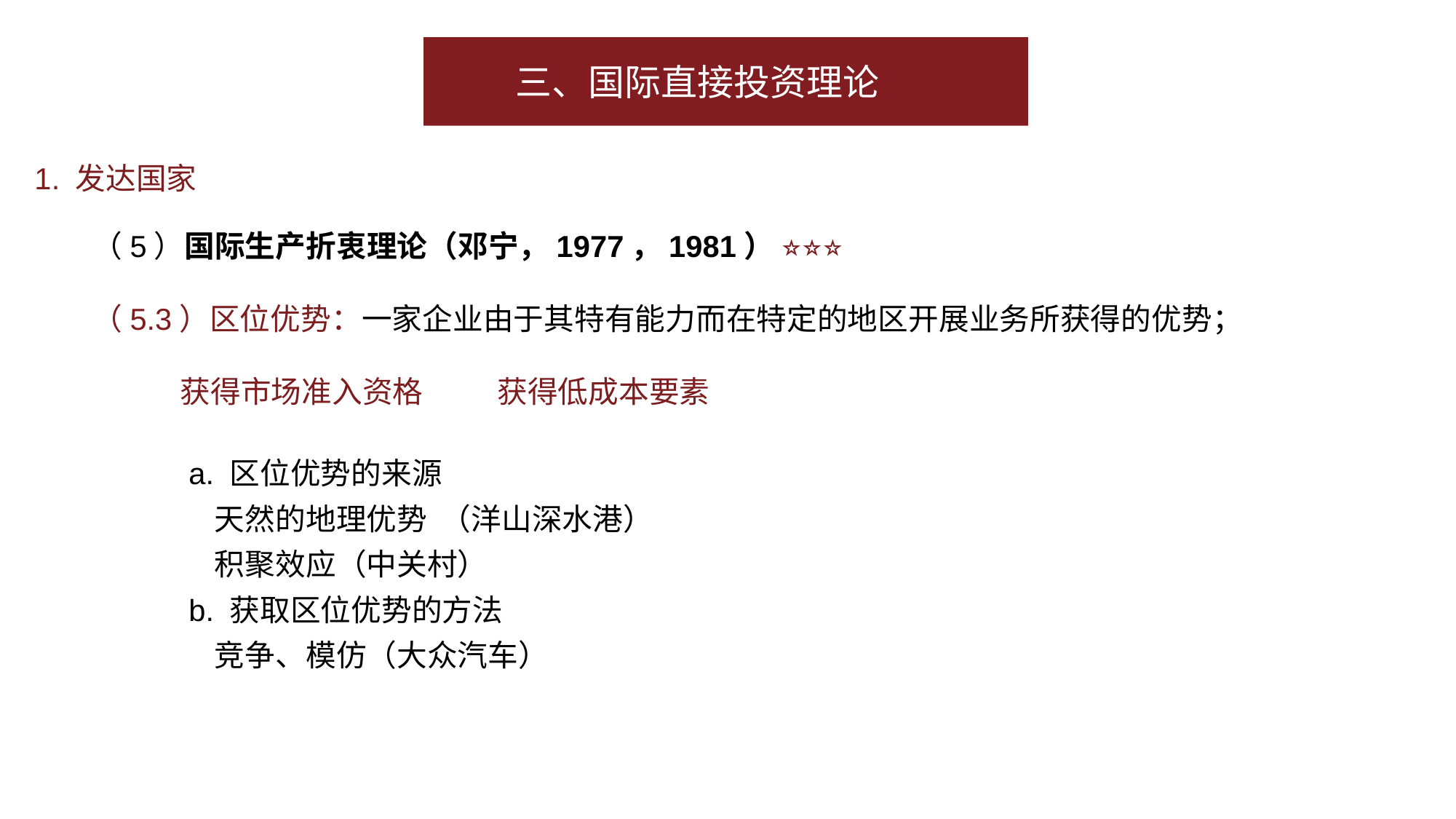

三、国际直接投资理论
1. 发达国家
（5）国际生产折衷理论（邓宁，1977，1981） ⭐⭐⭐

（5.3）区位优势：一家企业由于其特有能力而在特定的地区开展业务所获得的优势；

            获得市场准入资格           获得低成本要素

     a. 区位优势的来源
         天然的地理优势  （洋山深水港）
         积聚效应（中关村）
     b. 获取区位优势的方法
         竞争、模仿（大众汽车）